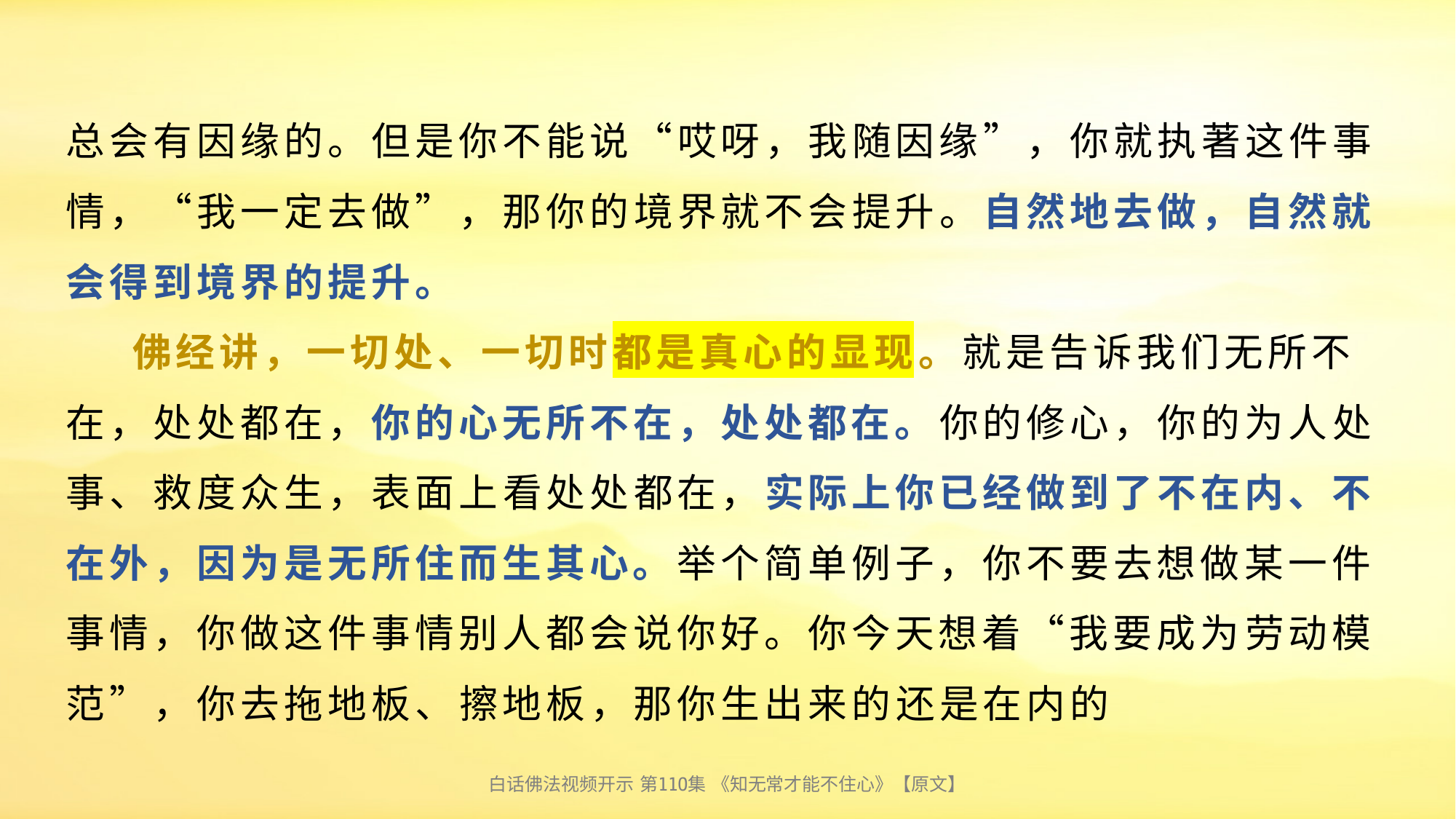

# 总会有因缘的。但是你不能说“哎呀，我随因缘”，你就执著这件事情，“我一定去做”，那你的境界就不会提升。自然地去做，自然就会得到境界的提升。 佛经讲，一切处、一切时都是真心的显现。就是告诉我们无所不在，处处都在，你的心无所不在，处处都在。你的修心，你的为人处事、救度众生，表面上看处处都在，实际上你已经做到了不在内、不在外，因为是无所住而生其心。举个简单例子，你不要去想做某一件事情，你做这件事情别人都会说你好。你今天想着“我要成为劳动模范”，你去拖地板、擦地板，那你生出来的还是在内的
白话佛法视频开示 第110集 《知无常才能不住心》【原文】